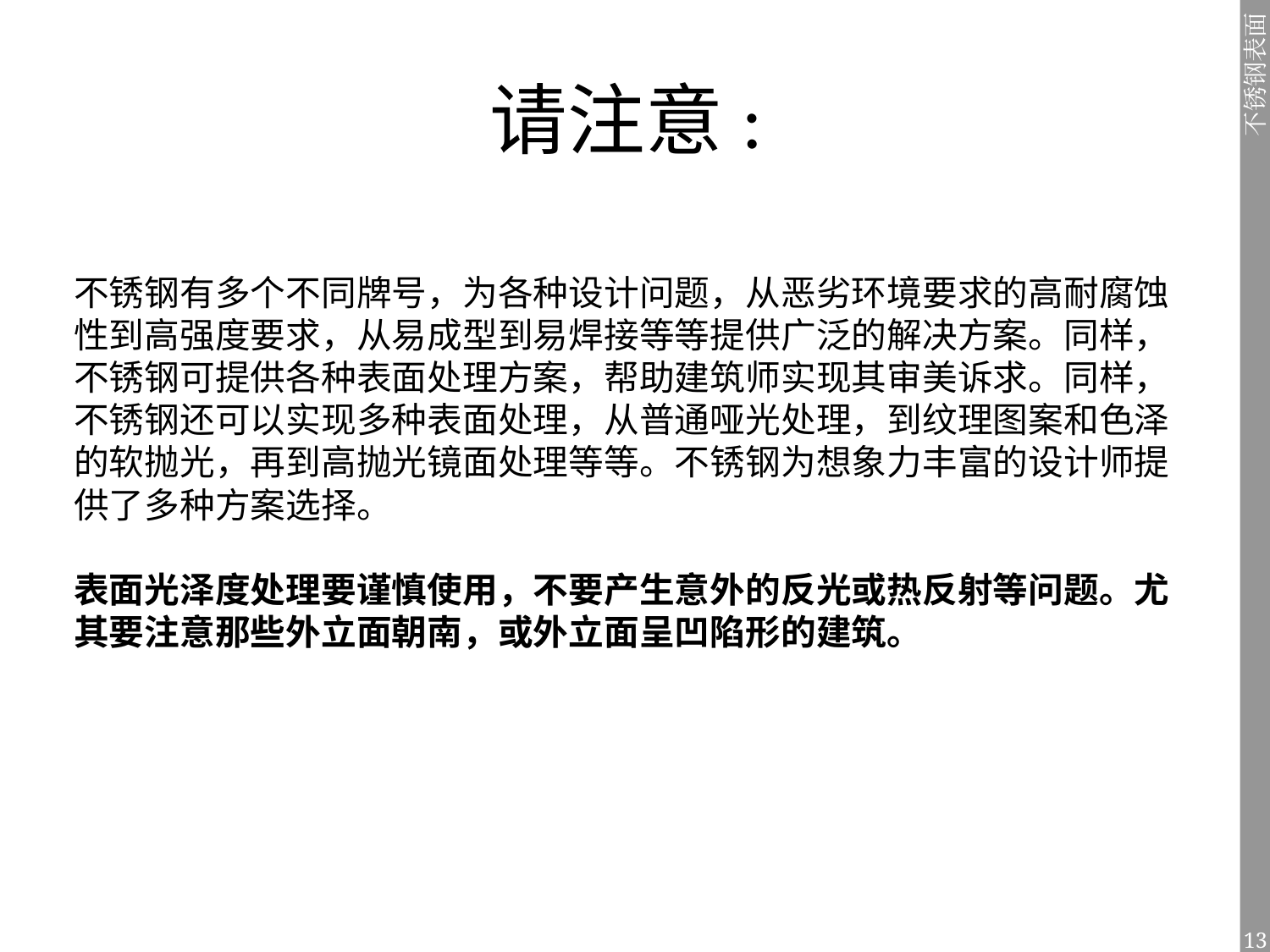

请注意:
不锈钢有多个不同牌号，为各种设计问题，从恶劣环境要求的高耐腐蚀性到高强度要求，从易成型到易焊接等等提供广泛的解决方案。同样，不锈钢可提供各种表面处理方案，帮助建筑师实现其审美诉求。同样，不锈钢还可以实现多种表面处理，从普通哑光处理，到纹理图案和色泽的软抛光，再到高抛光镜面处理等等。不锈钢为想象力丰富的设计师提供了多种方案选择。

表面光泽度处理要谨慎使用，不要产生意外的反光或热反射等问题。尤其要注意那些外立面朝南，或外立面呈凹陷形的建筑。

13